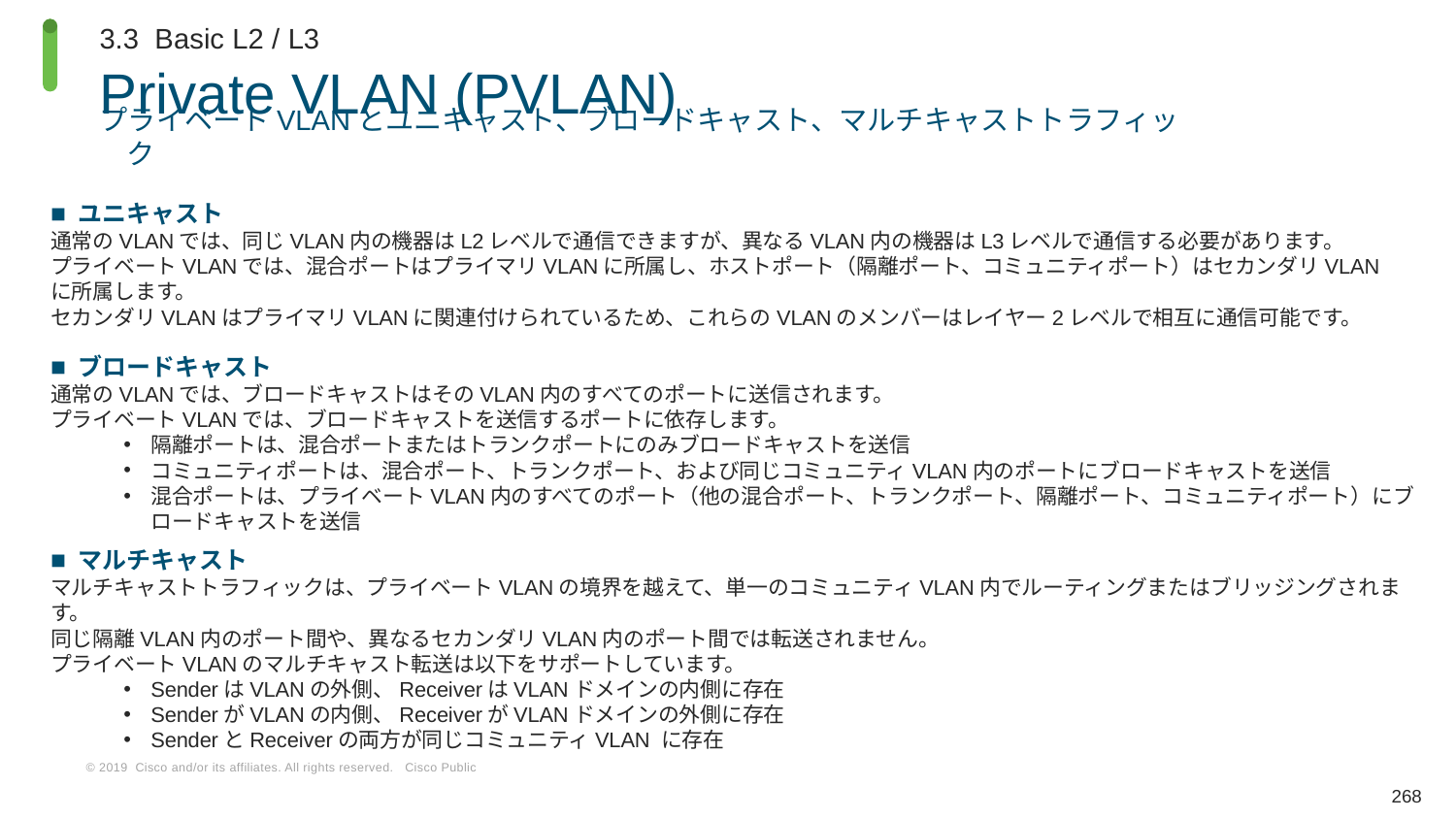

3.3  Basic L2 / L3
# Private VLAN (PVLAN)
プライベートVLANとユニキャスト、ブロードキャスト、マルチキャストトラフィック
ユニキャスト
通常のVLANでは、同じVLAN内の機器はL2レベルで通信できますが、異なるVLAN内の機器はL3レベルで通信する必要があります。
プライベートVLANでは、混合ポートはプライマリVLANに所属し、ホストポート（隔離ポート、コミュニティポート）はセカンダリVLANに所属します。
セカンダリVLANはプライマリVLANに関連付けられているため、これらのVLANのメンバーはレイヤー2レベルで相互に通信可能です。

ブロードキャスト
通常のVLANでは、ブロードキャストはそのVLAN内のすべてのポートに送信されます。
プライベートVLANでは、ブロードキャストを送信するポートに依存します。
隔離ポートは、混合ポートまたはトランクポートにのみブロードキャストを送信
コミュニティポートは、混合ポート、トランクポート、および同じコミュニティVLAN内のポートにブロードキャストを送信
混合ポートは、プライベートVLAN内のすべてのポート（他の混合ポート、トランクポート、隔離ポート、コミュニティポート）にブロードキャストを送信

マルチキャスト
マルチキャストトラフィックは、プライベートVLANの境界を越えて、単一のコミュニティVLAN内でルーティングまたはブリッジングされます。
同じ隔離VLAN内のポート間や、異なるセカンダリVLAN内のポート間では転送されません。
プライベートVLANのマルチキャスト転送は以下をサポートしています。
SenderはVLANの外側、ReceiverはVLANドメインの内側に存在
SenderがVLANの内側、ReceiverがVLANドメインの外側に存在
SenderとReceiverの両方が同じコミュニティVLAN に存在

268